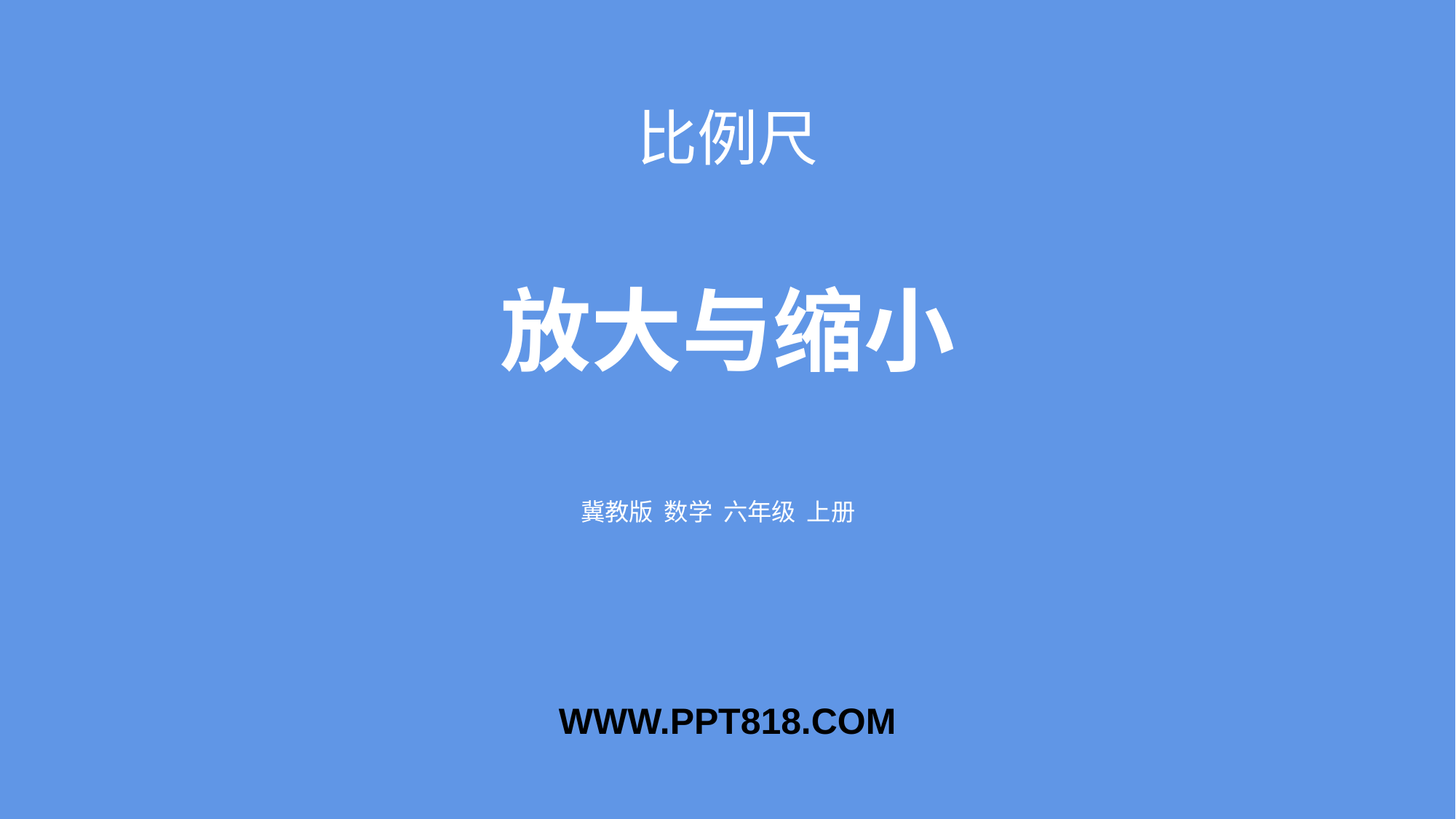

比例尺

放大与缩小
冀教版  数学  六年级  上册
WWW.PPT818.COM